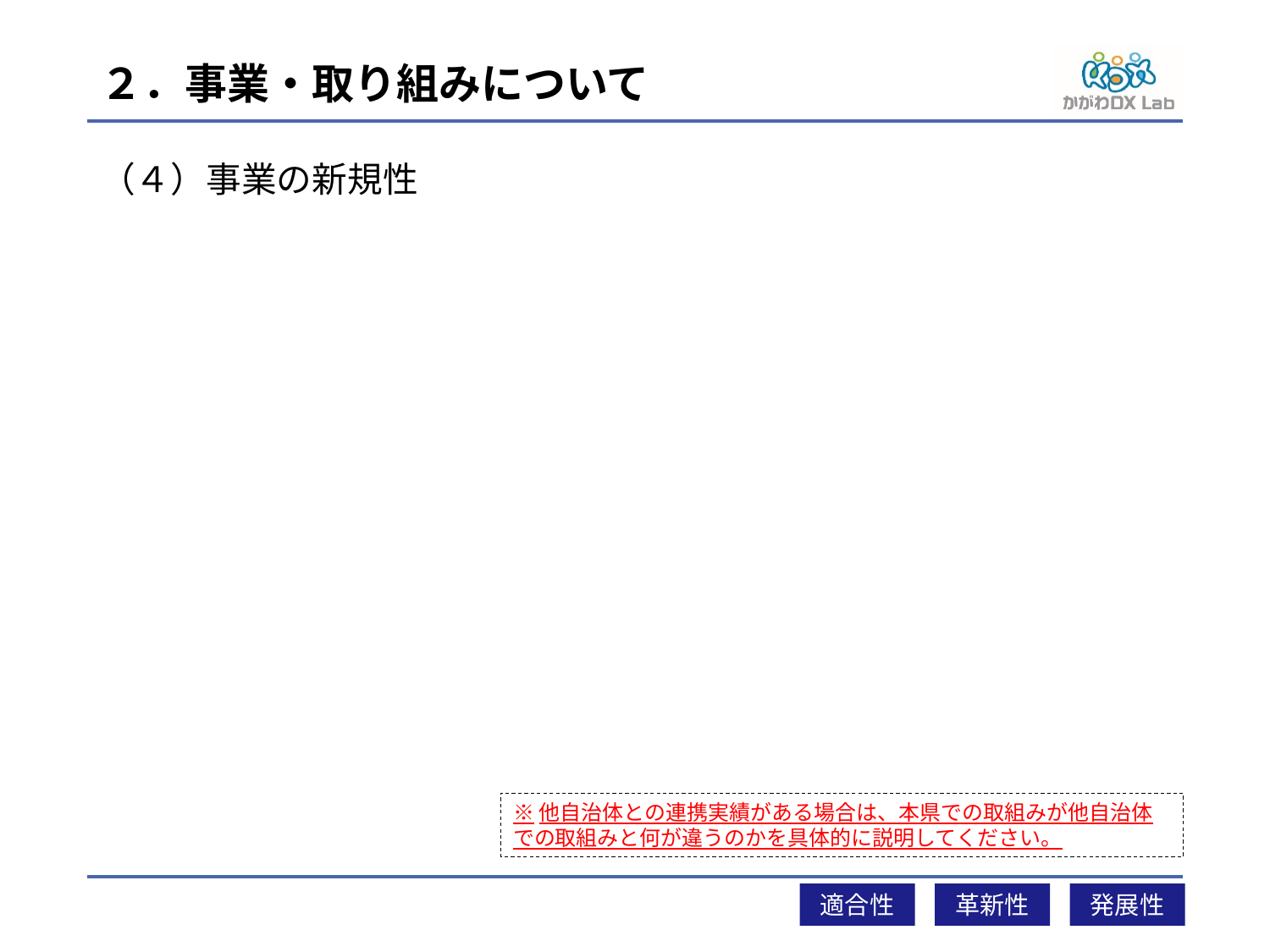

# ２．事業・取り組みについて
（４）事業の新規性

※他自治体との連携実績がある場合は、本県での取組みが他自治体での取組みと何が違うのかを具体的に説明してください。
適合性
革新性
発展性